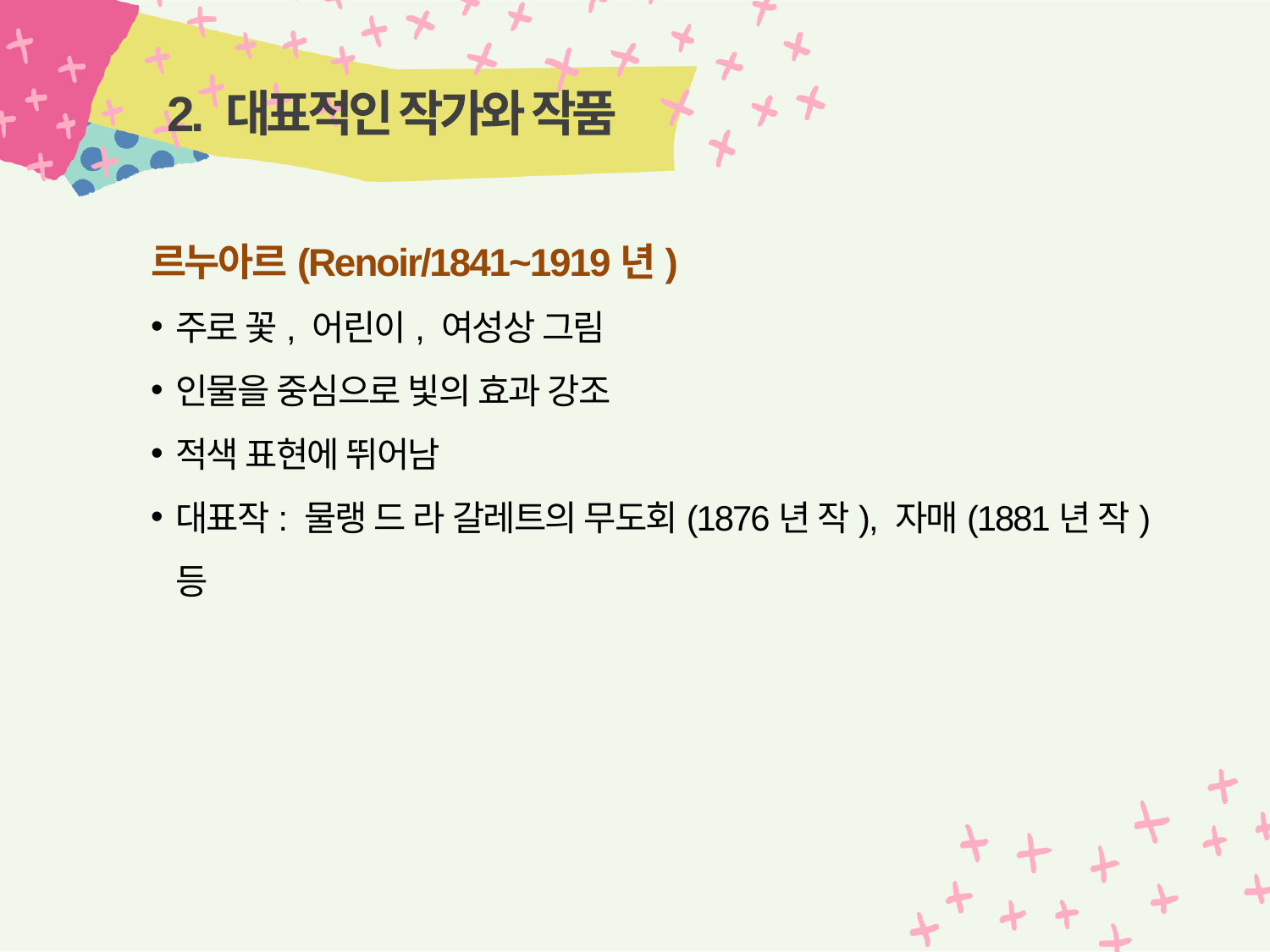

# 2. 대표적인 작가와 작품
르누아르(Renoir/1841~1919년)
주로 꽃, 어린이, 여성상 그림
인물을 중심으로 빛의 효과 강조
적색 표현에 뛰어남
대표작: 물랭 드 라 갈레트의 무도회(1876년 작), 자매(1881년 작) 등